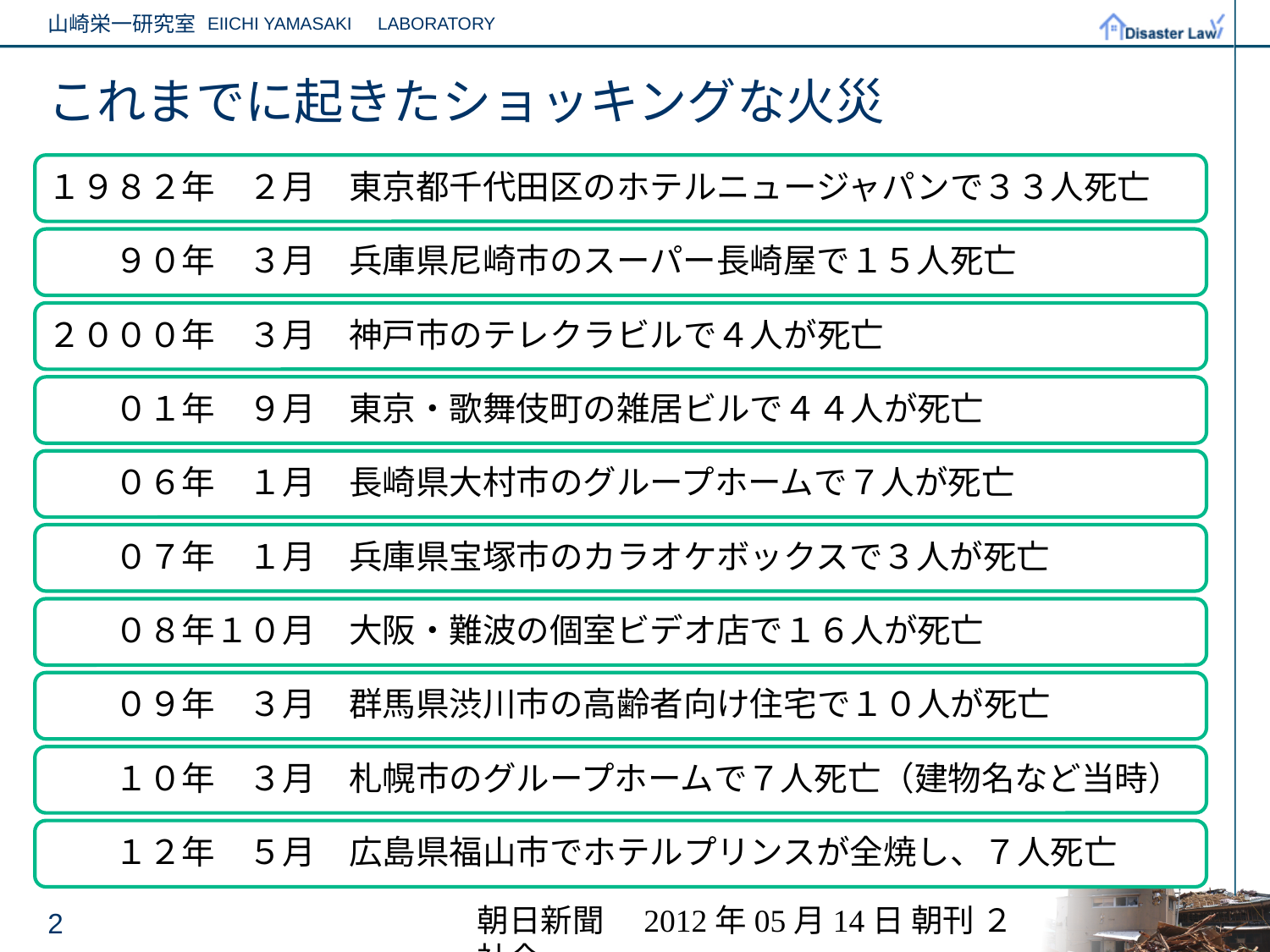

# これまでに起きたショッキングな火災
１９８２年　２月　東京都千代田区のホテルニュージャパンで３３人死亡
　　９０年　３月　兵庫県尼崎市のスーパー長崎屋で１５人死亡
２０００年　３月　神戸市のテレクラビルで４人が死亡
　　０１年　９月　東京・歌舞伎町の雑居ビルで４４人が死亡
　　０６年　１月　長崎県大村市のグループホームで７人が死亡
　　０７年　１月　兵庫県宝塚市のカラオケボックスで３人が死亡
　　０８年１０月　大阪・難波の個室ビデオ店で１６人が死亡
　　０９年　３月　群馬県渋川市の高齢者向け住宅で１０人が死亡
　　１０年　３月　札幌市のグループホームで７人死亡（建物名など当時）
　　１２年　５月　広島県福山市でホテルプリンスが全焼し、７人死亡
朝日新聞　2012年05月14日 朝刊 ２社会
2